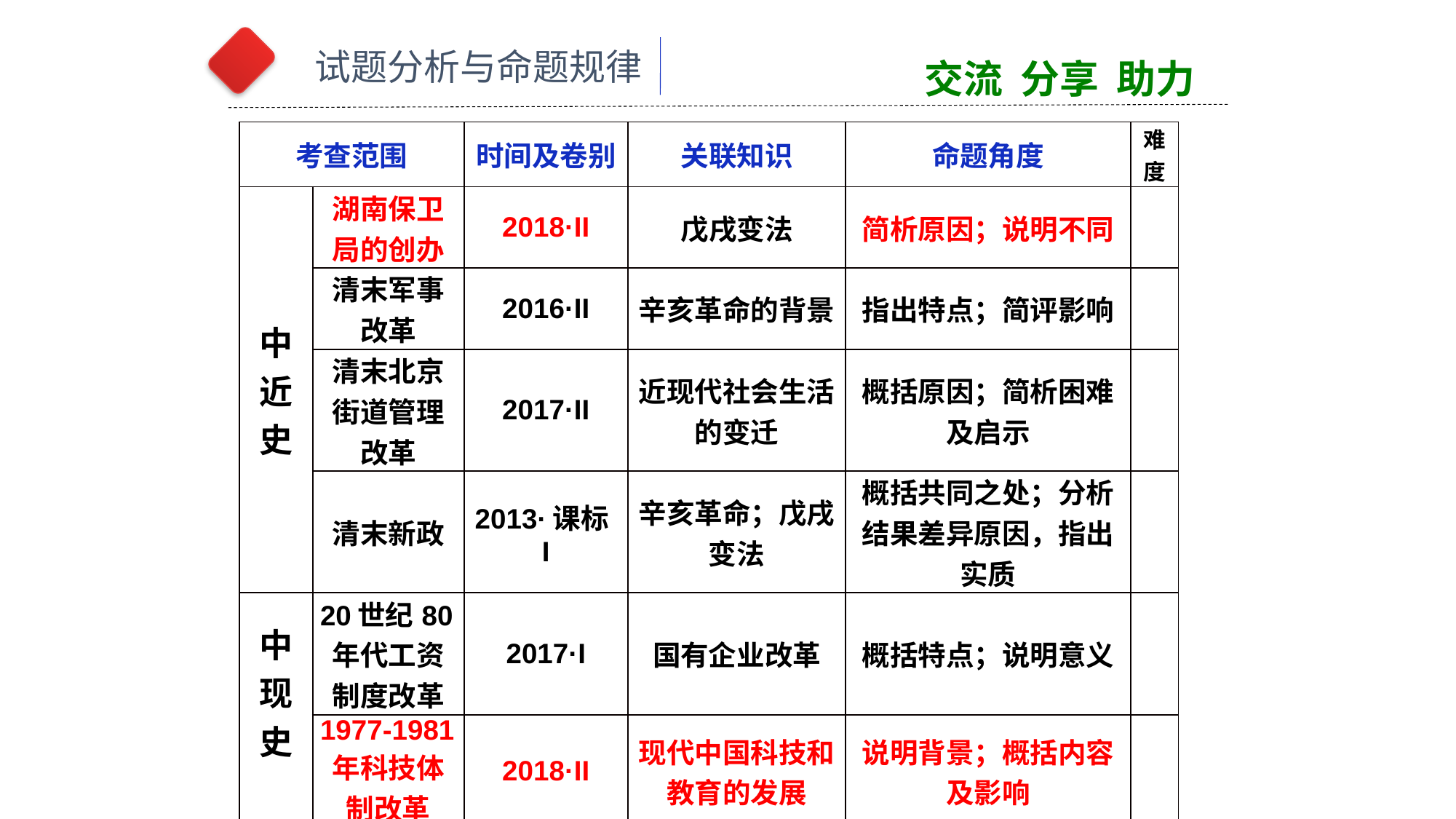

试题分析与命题规律
交流  分享  助力
| 考查范围 |  | 时间及卷别 | 关联知识 | 命题角度 | 难度 |
| --- | --- | --- | --- | --- | --- |
| 中 近 史 | 湖南保卫局的创办 | 2018·II | 戊戌变法 | 简析原因；说明不同 |  |
|  | 清末军事改革 | 2016·II | 辛亥革命的背景 | 指出特点；简评影响 |  |
|  | 清末北京街道管理改革 | 2017·II | 近现代社会生活的变迁 | 概括原因；简析困难及启示 |  |
|  | 清末新政 | 2013·课标I | 辛亥革命；戊戌变法 | 概括共同之处；分析结果差异原因，指出实质 |  |
| 中 现 史 | 20世纪80年代工资制度改革 | 2017·I | 国有企业改革 | 概括特点；说明意义 |  |
|  | 1977-1981年科技体制改革 | 2018·II | 现代中国科技和教育的发展 | 说明背景；概括内容及影响 |  |